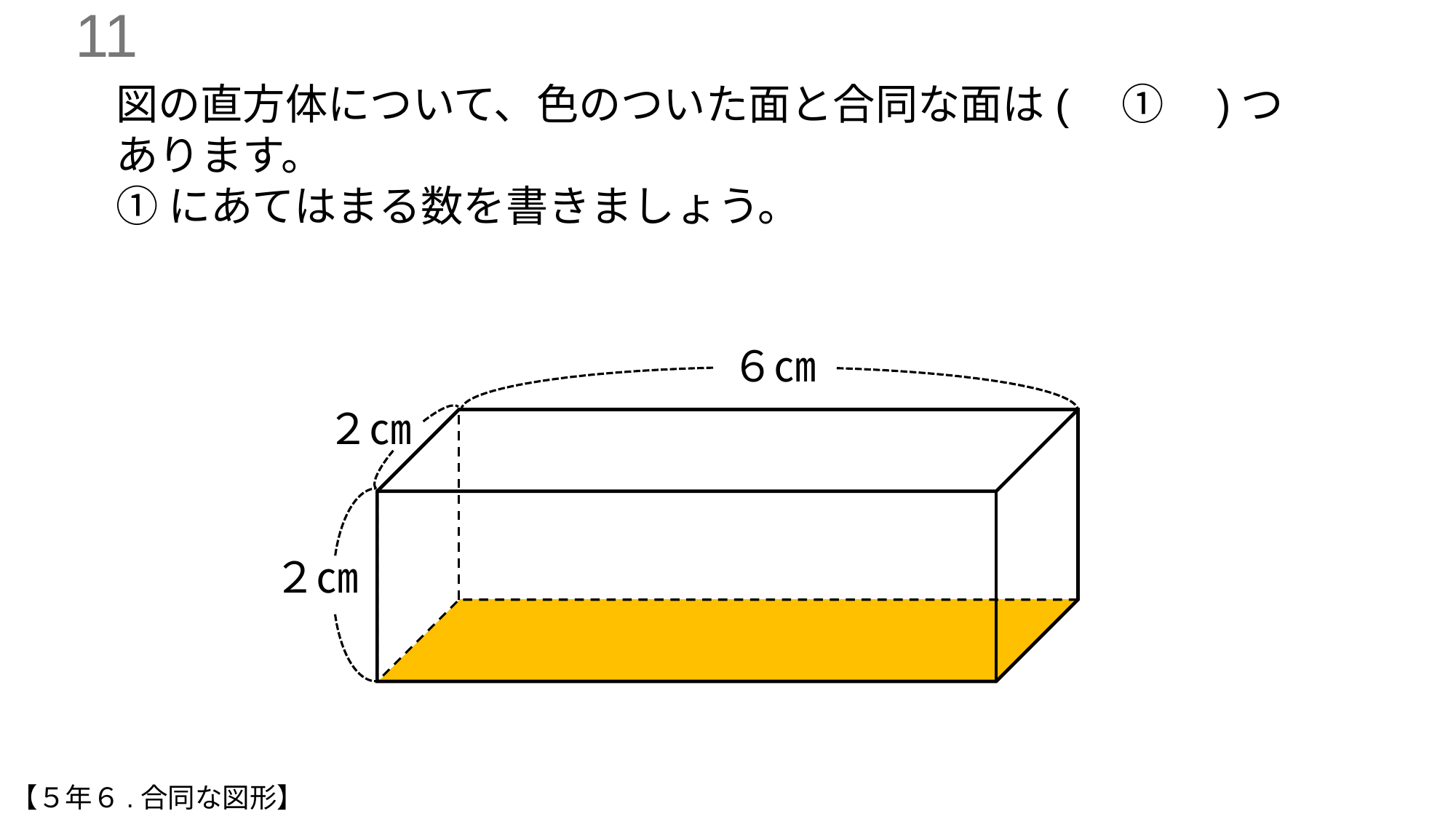

11
図の直方体について、色のついた面と合同な面は(　①　)つあります。
①にあてはまる数を書きましょう。
６㎝

２㎝

２㎝

【５年６.合同な図形】